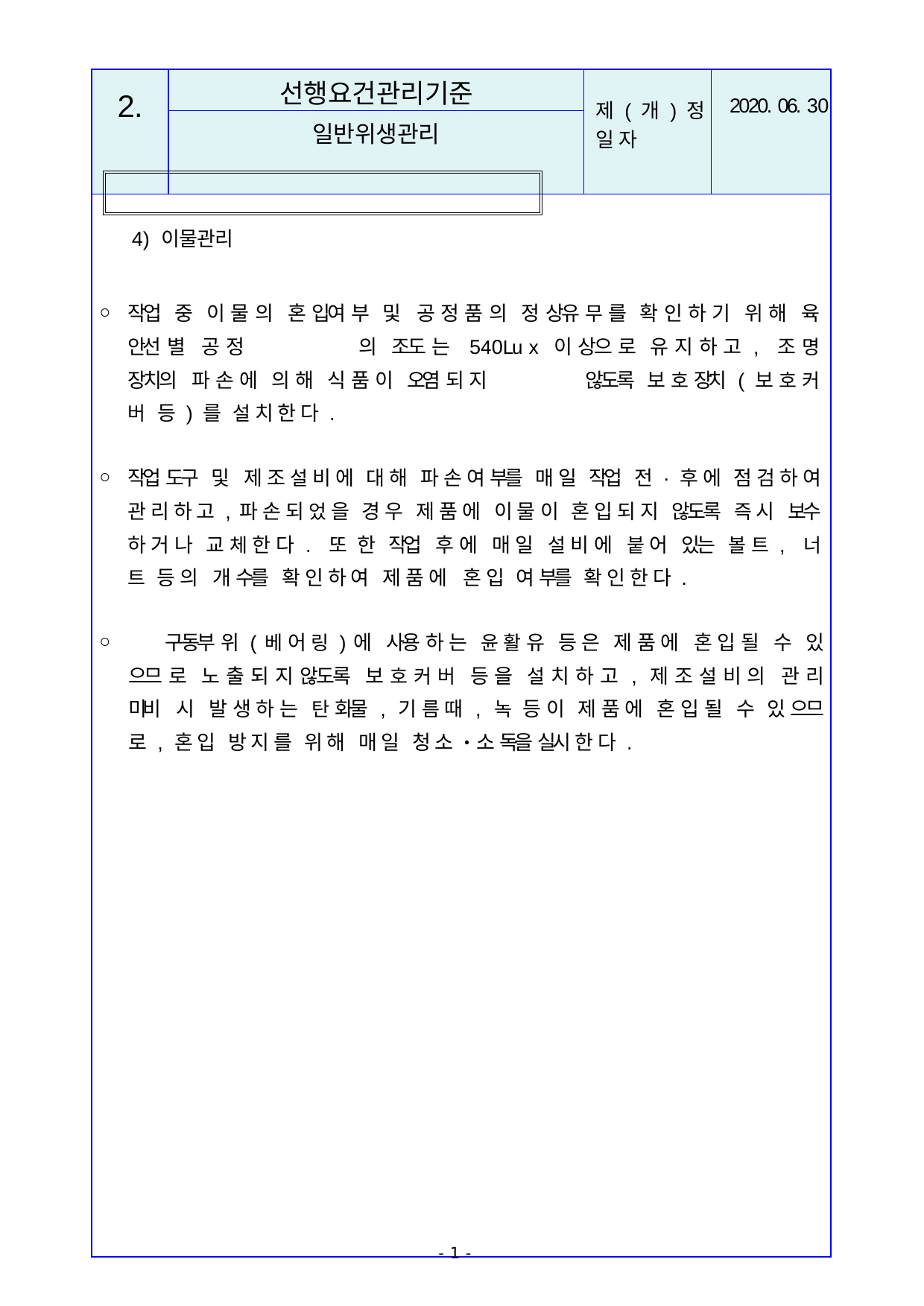

| 2. | 선행요건관리기준 | 제 ( 개 ) 정 일 자 | 2020. 06. 30 |
| --- | --- | --- | --- |
|  | 일반위생관리 |  |  |
| 4) 이물관리 작업 중 이 물 의 혼 입여 부 및 공 정 품 의 정 상유 무 를 확 인 하 기 위 해 육 안선 별 공 정 의 조도 는 540Lu x 이 상으 로 유 지 하 고 , 조 명 장치의 파 손 에 의 해 식 품 이 오염 되 지 않도록 보 호 장치 ( 보 호 커 버 등 ) 를 설 치 한 다 . 작업 도구 및 제 조 설 비 에 대 해 파 손 여 부를 매 일 작업 전 · 후 에 점 검 하 여 관 리 하 고 , 파 손 되 었 을 경 우 제 품 에 이 물 이 혼 입 되 지 않도록 즉 시 보수 하 거 나 교 체 한 다 . 또 한 작업 후 에 매 일 설 비 에 붙 어 있는 볼 트 , 너 트 등 의 개 수를 확 인 하 여 제 품 에 혼 입 여 부를 확 인 한 다 . 구동부 위 ( 베 어 링 ) 에 사용 하 는 윤 활 유 등 은 제 품 에 혼 입 될 수 있 으므 로 노 출 되 지 않도록 보 호 커 버 등 을 설 치 하 고 , 제 조 설 비 의 관 리 미비 시 발 생 하 는 탄 화물 , 기 름 때 , 녹 등 이 제 품 에 혼 입 될 수 있 으므 로 , 혼 입 방 지 를 위 해 매 일 청 소 ・소 독을 실시 한 다 . |  |  |  |

- 1 -